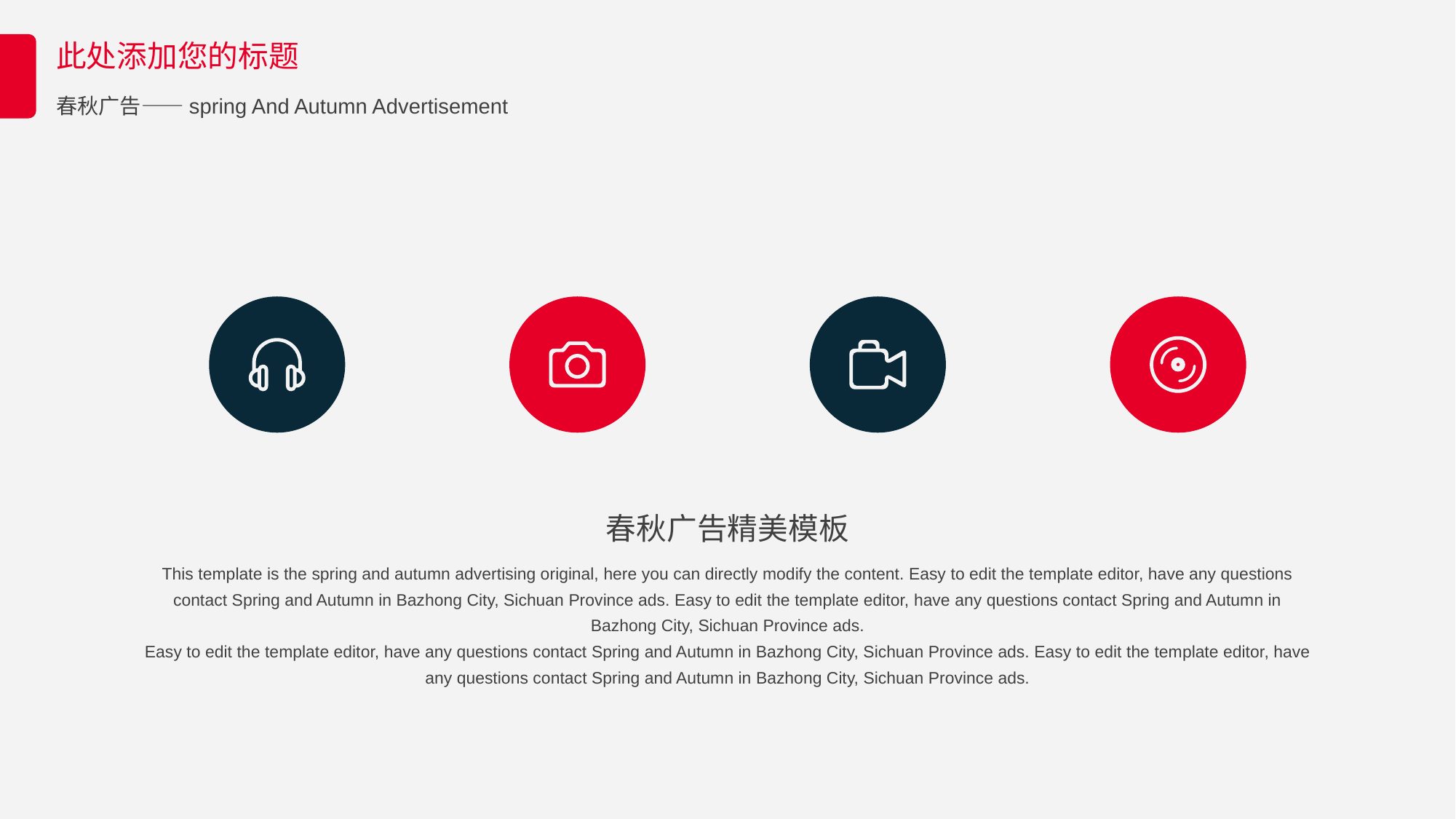

此处添加您的标题

春秋广告——spring And Autumn Advertisement

春秋广告精美模板
This template is the spring and autumn advertising original, here you can directly modify the content. Easy to edit the template editor, have any questions contact Spring and Autumn in Bazhong City, Sichuan Province ads. Easy to edit the template editor, have any questions contact Spring and Autumn in Bazhong City, Sichuan Province ads.
Easy to edit the template editor, have any questions contact Spring and Autumn in Bazhong City, Sichuan Province ads. Easy to edit the template editor, have any questions contact Spring and Autumn in Bazhong City, Sichuan Province ads.